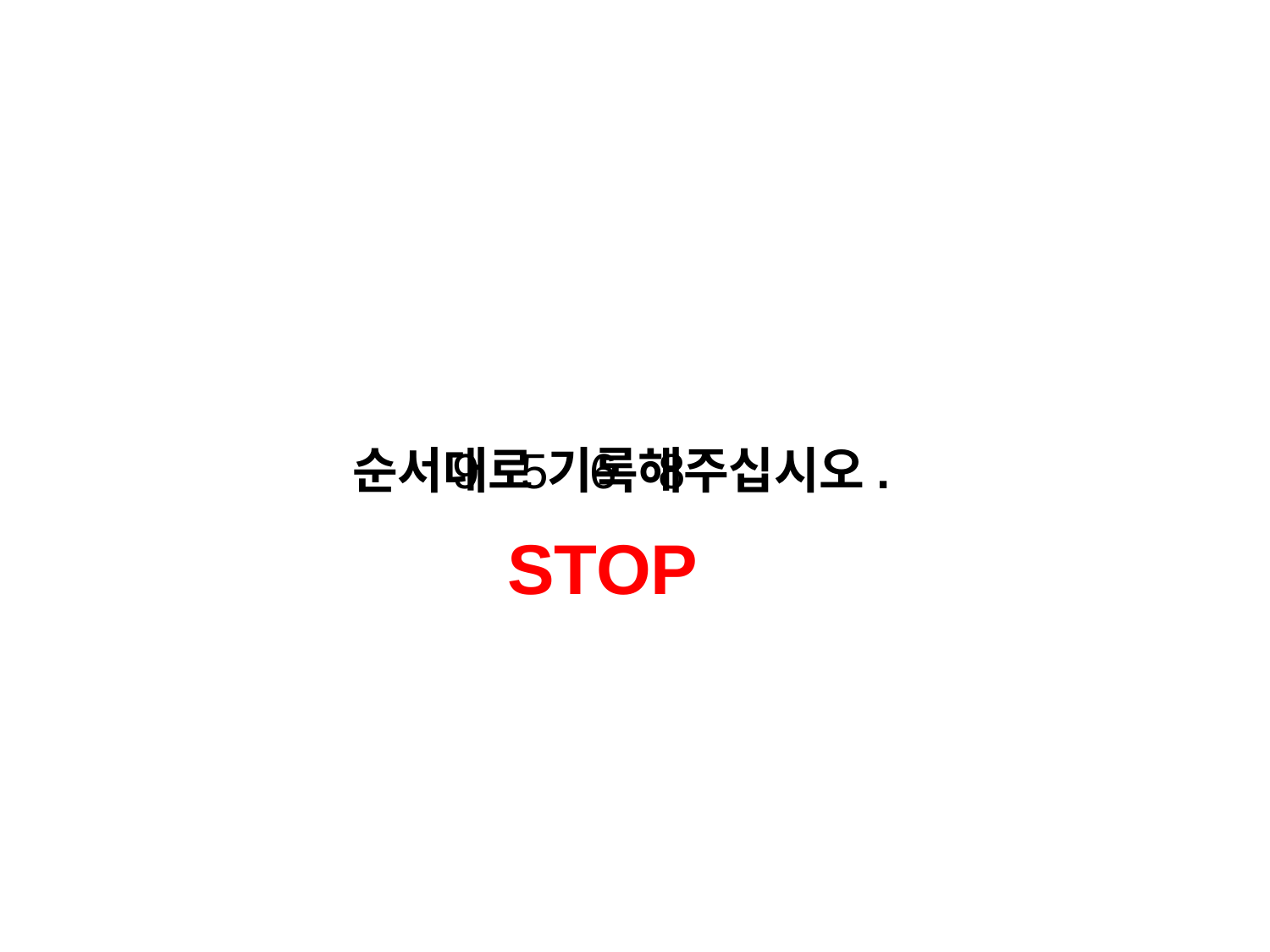

순서대로 기록해주십시오.
9   5   6   8
STOP